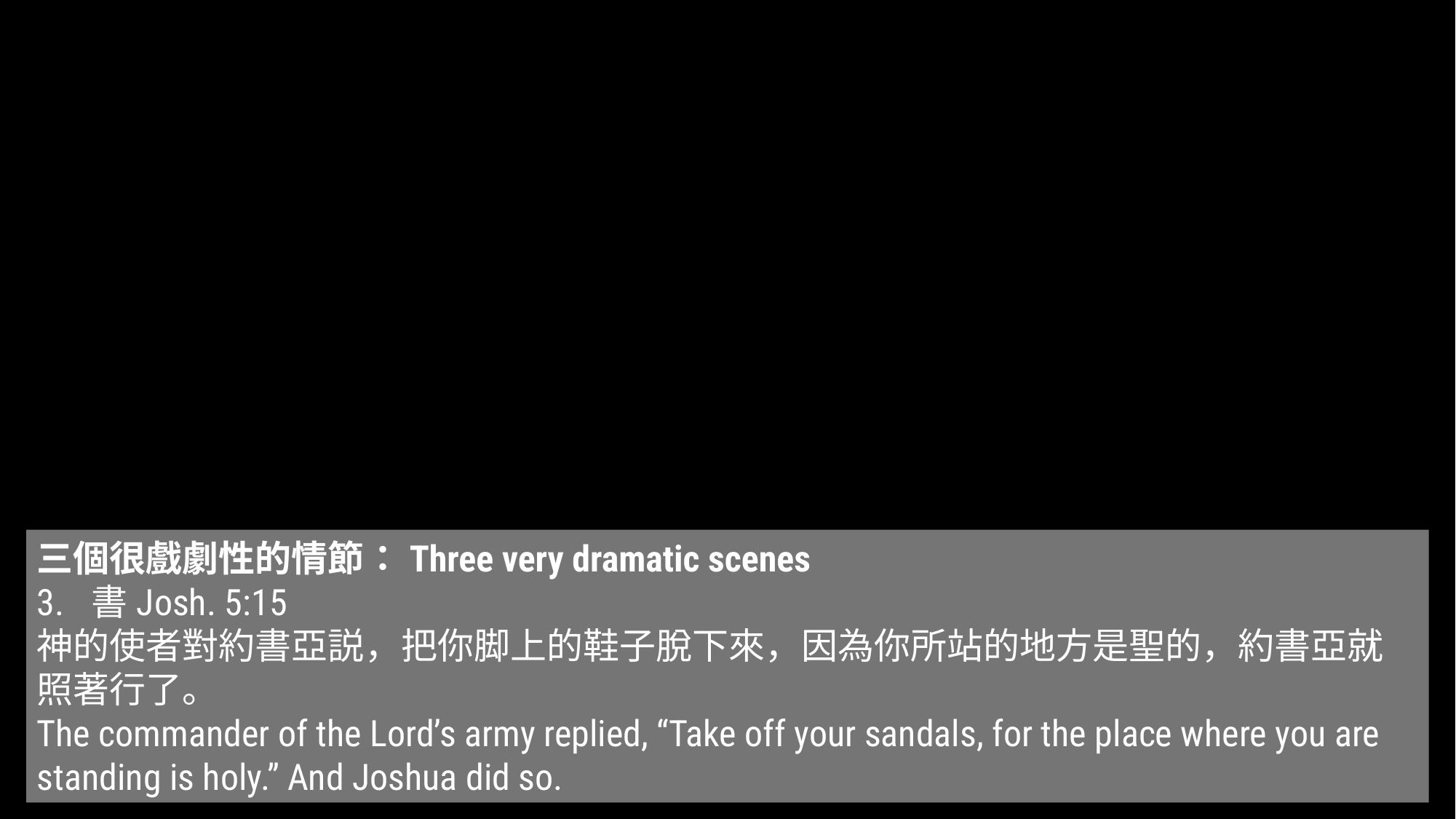

三個很戲劇性的情節：Three very dramatic scenes
書Josh. 5:15
神的使者對約書亞説，把你脚上的鞋子脫下來，因為你所站的地方是聖的，約書亞就照著行了。
The commander of the Lord’s army replied, “Take off your sandals, for the place where you are standing is holy.” And Joshua did so.